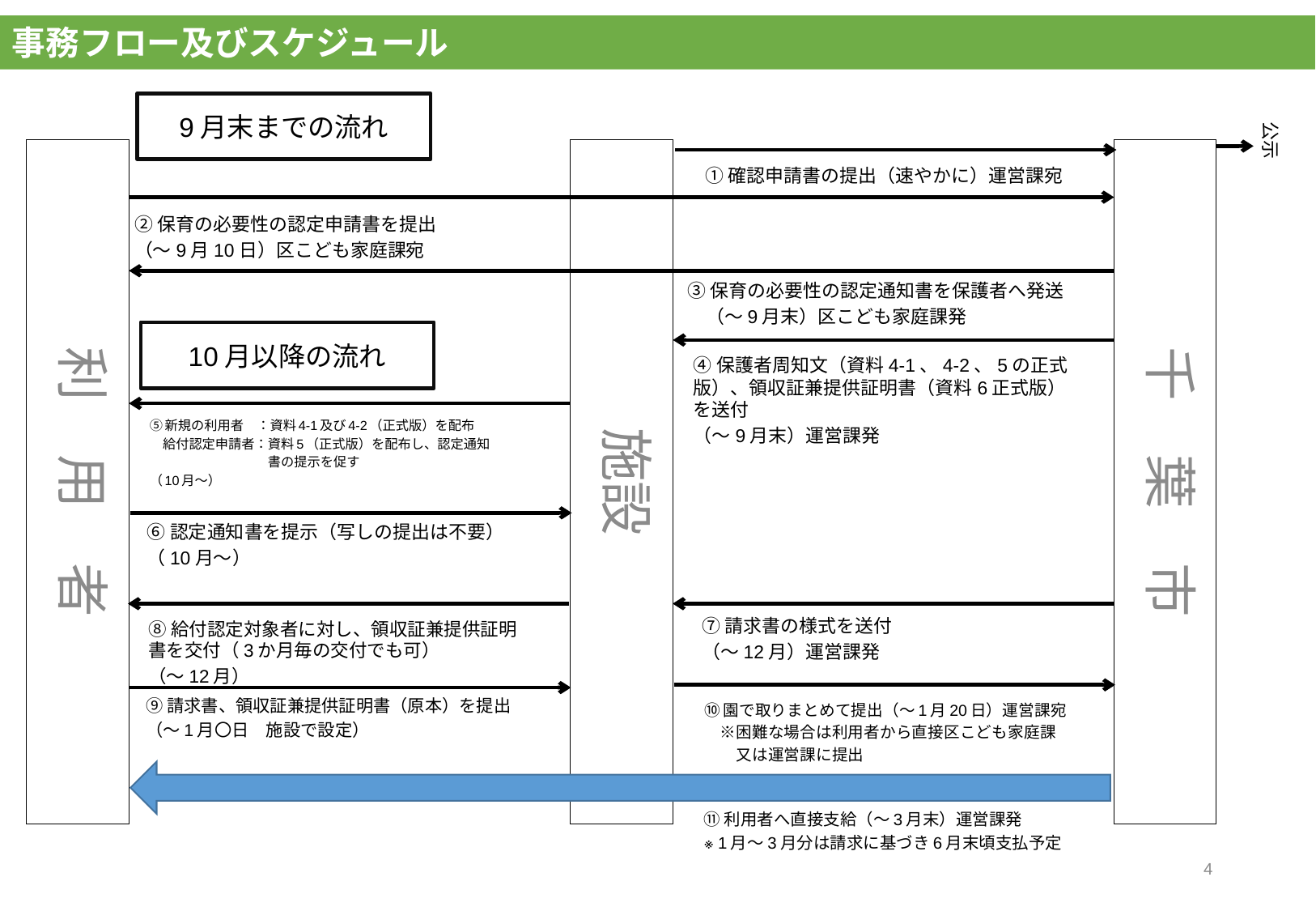

事務フロー及びスケジュール
公示
9月末までの流れ
利　用　者
施設
千　葉　市
①確認申請書の提出（速やかに）運営課宛
②保育の必要性の認定申請書を提出
（～9月10日）区こども家庭課宛
③保育の必要性の認定通知書を保護者へ発送
　（～9月末）区こども家庭課発
10月以降の流れ
④保護者周知文（資料4-1、4-2、5の正式版）、領収証兼提供証明書（資料6正式版）を送付
（～9月末）運営課発
⑤新規の利用者　：資料4-1及び4-2（正式版）を配布
　給付認定申請者：資料5（正式版）を配布し、認定通知
　　　　　　　　　書の提示を促す
（10月～）
⑥認定通知書を提示（写しの提出は不要）
（10月～）
⑦請求書の様式を送付
（～12月）運営課発
⑧給付認定対象者に対し、領収証兼提供証明書を交付（3か月毎の交付でも可）
（～12月）
⑨請求書、領収証兼提供証明書（原本）を提出
（～1月〇日　施設で設定）
⑩園で取りまとめて提出（～1月20日）運営課宛
　※困難な場合は利用者から直接区こども家庭課
　　又は運営課に提出

⑪利用者へ直接支給（～3月末）運営課発
※1月～3月分は請求に基づき6月末頃支払予定
4